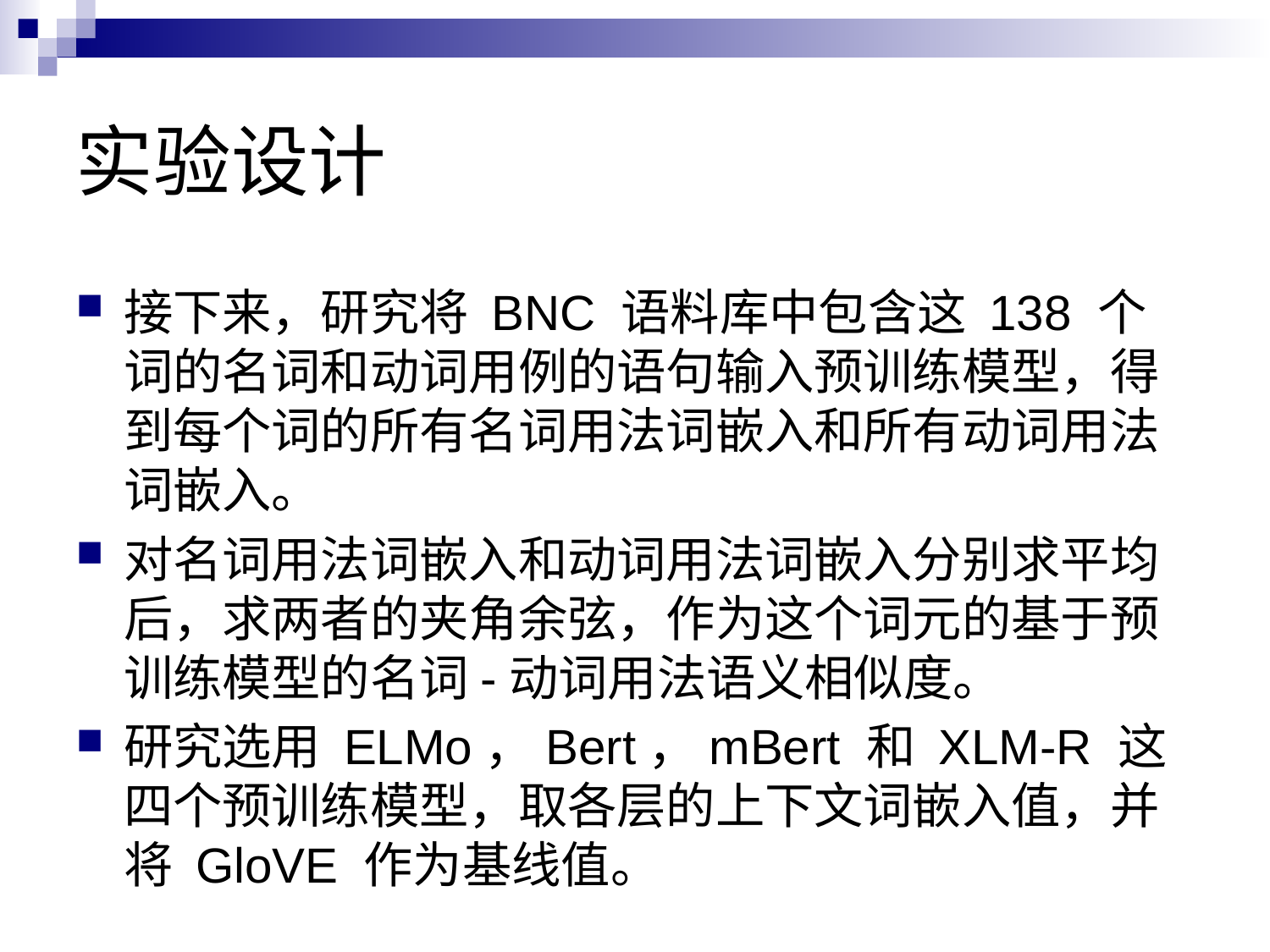

# 实验设计
接下来，研究将 BNC 语料库中包含这 138 个词的名词和动词用例的语句输入预训练模型，得到每个词的所有名词用法词嵌入和所有动词用法词嵌入。
对名词用法词嵌入和动词用法词嵌入分别求平均后，求两者的夹角余弦，作为这个词元的基于预训练模型的名词-动词用法语义相似度。
研究选用 ELMo，Bert，mBert 和 XLM-R 这四个预训练模型，取各层的上下文词嵌入值，并将 GloVE 作为基线值。